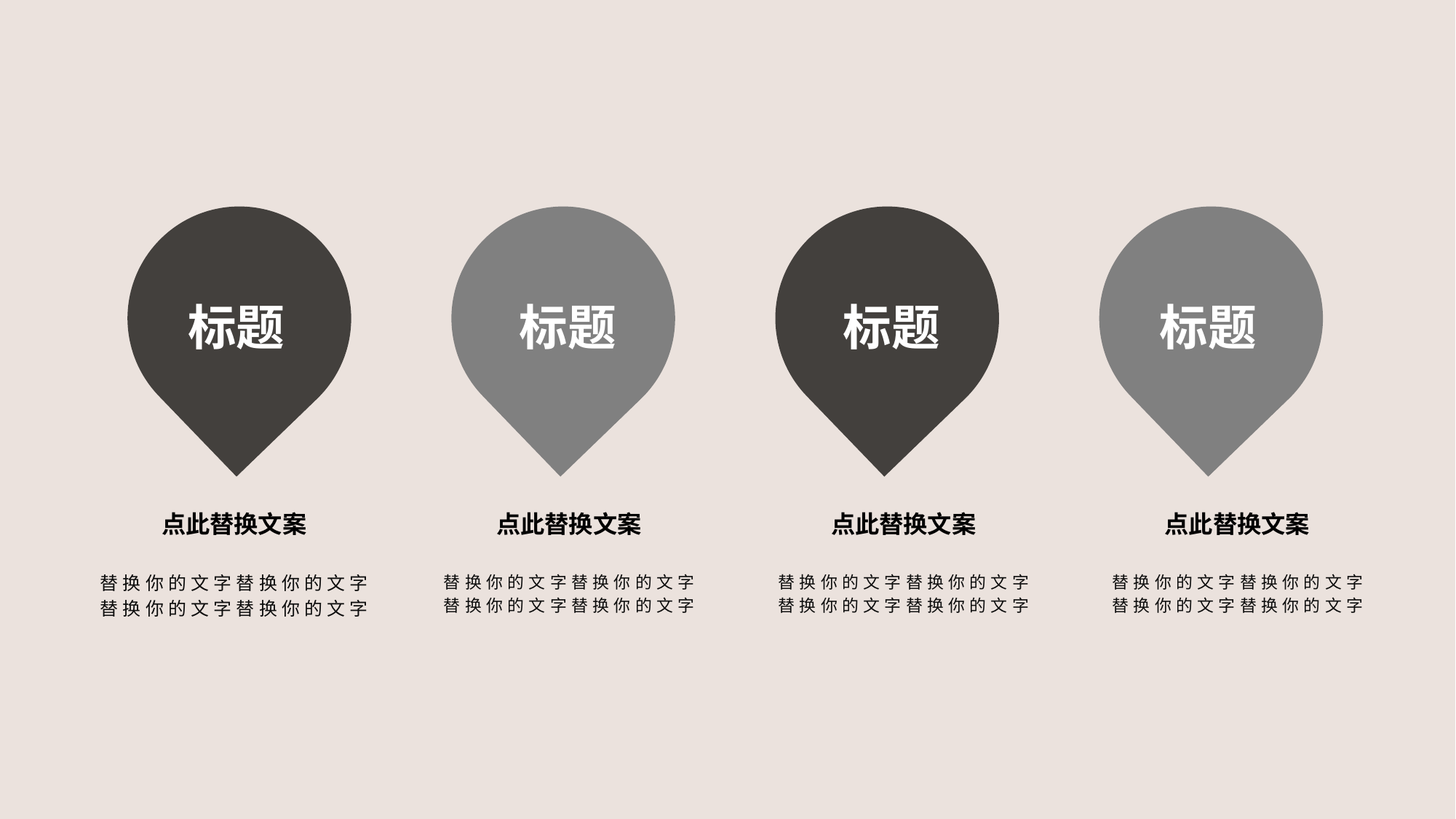

标题
标题
标题
标题
点此替换文案
点此替换文案
点此替换文案
点此替换文案
替换你的文字替换你的文字
替换你的文字替换你的文字
替换你的文字替换你的文字
替换你的文字替换你的文字
替换你的文字替换你的文字
替换你的文字替换你的文字
替换你的文字替换你的文字
替换你的文字替换你的文字